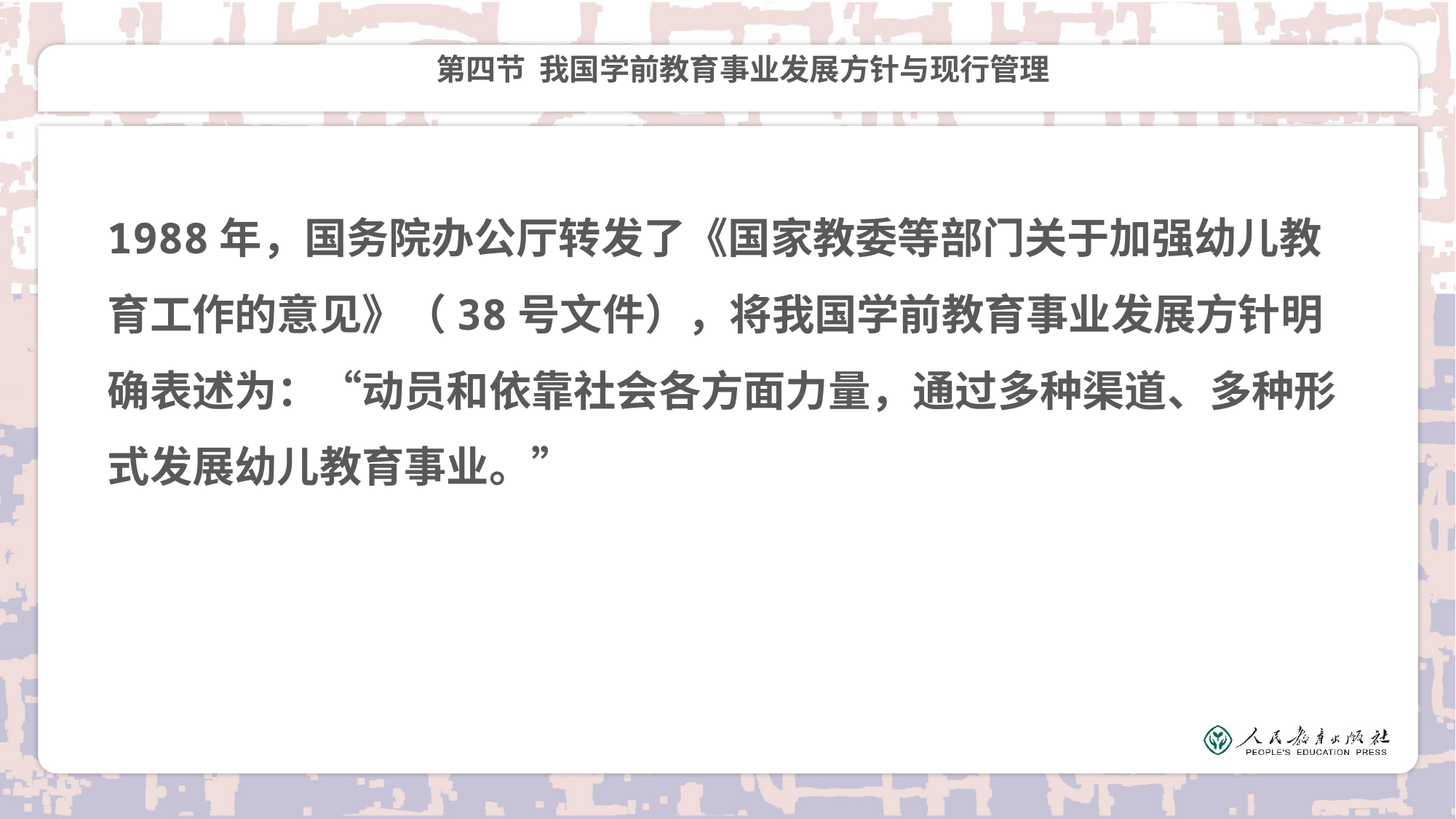

# 第四节  我国学前教育事业发展方针与现行管理
1988年，国务院办公厅转发了《国家教委等部门关于加强幼儿教育工作的意见》（38号文件），将我国学前教育事业发展方针明确表述为：“动员和依靠社会各方面力量，通过多种渠道、多种形式发展幼儿教育事业。”